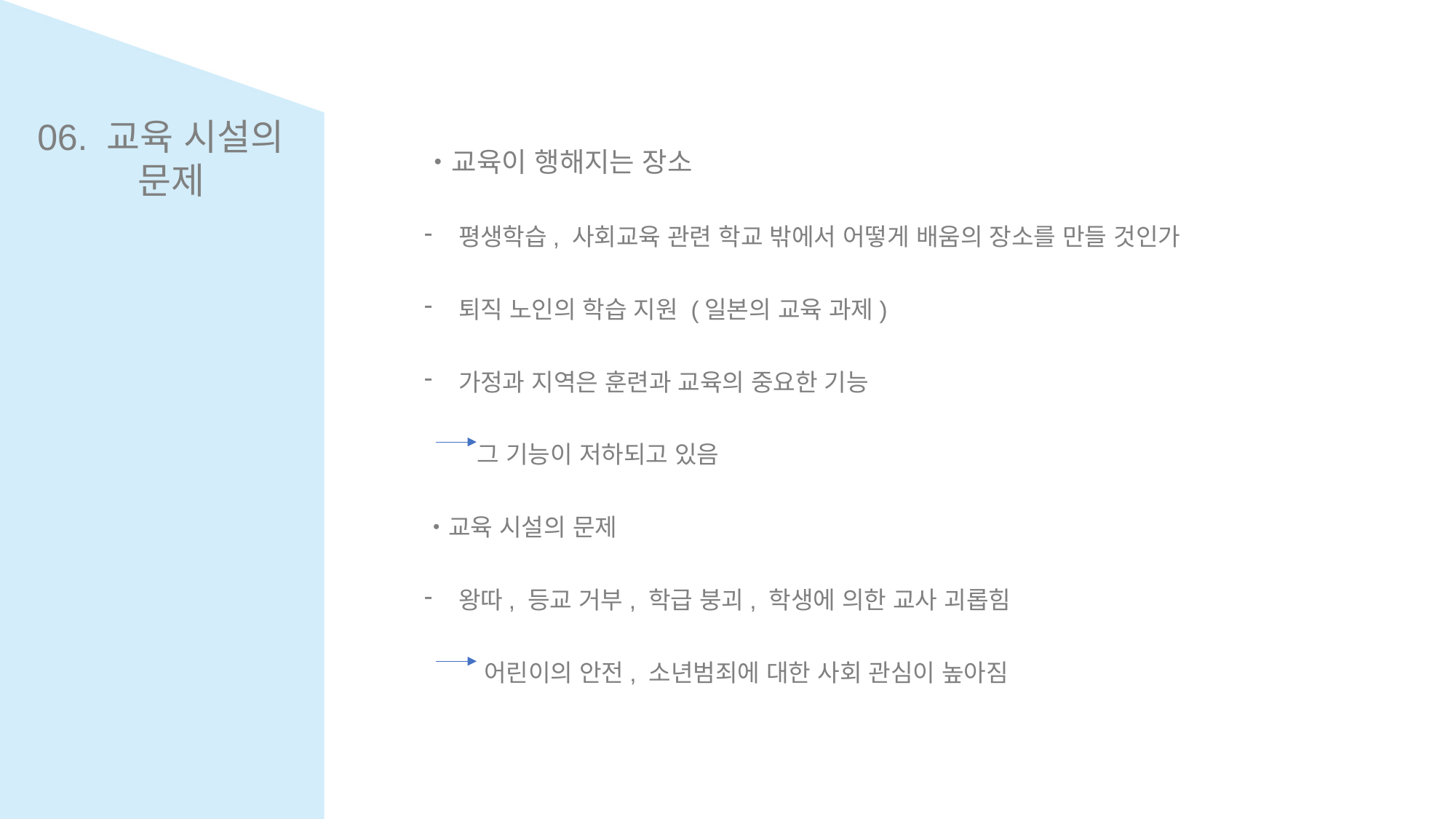

・교육이 행해지는 장소
평생학습, 사회교육 관련 학교 밖에서 어떻게 배움의 장소를 만들 것인가
퇴직 노인의 학습 지원 (일본의 교육 과제)
가정과 지역은 훈련과 교육의 중요한 기능
       그 기능이 저하되고 있음
・교육 시설의 문제
왕따, 등교 거부, 학급 붕괴, 학생에 의한 교사 괴롭힘
        어린이의 안전, 소년범죄에 대한 사회 관심이 높아짐
06. 교육 시설의
         문제